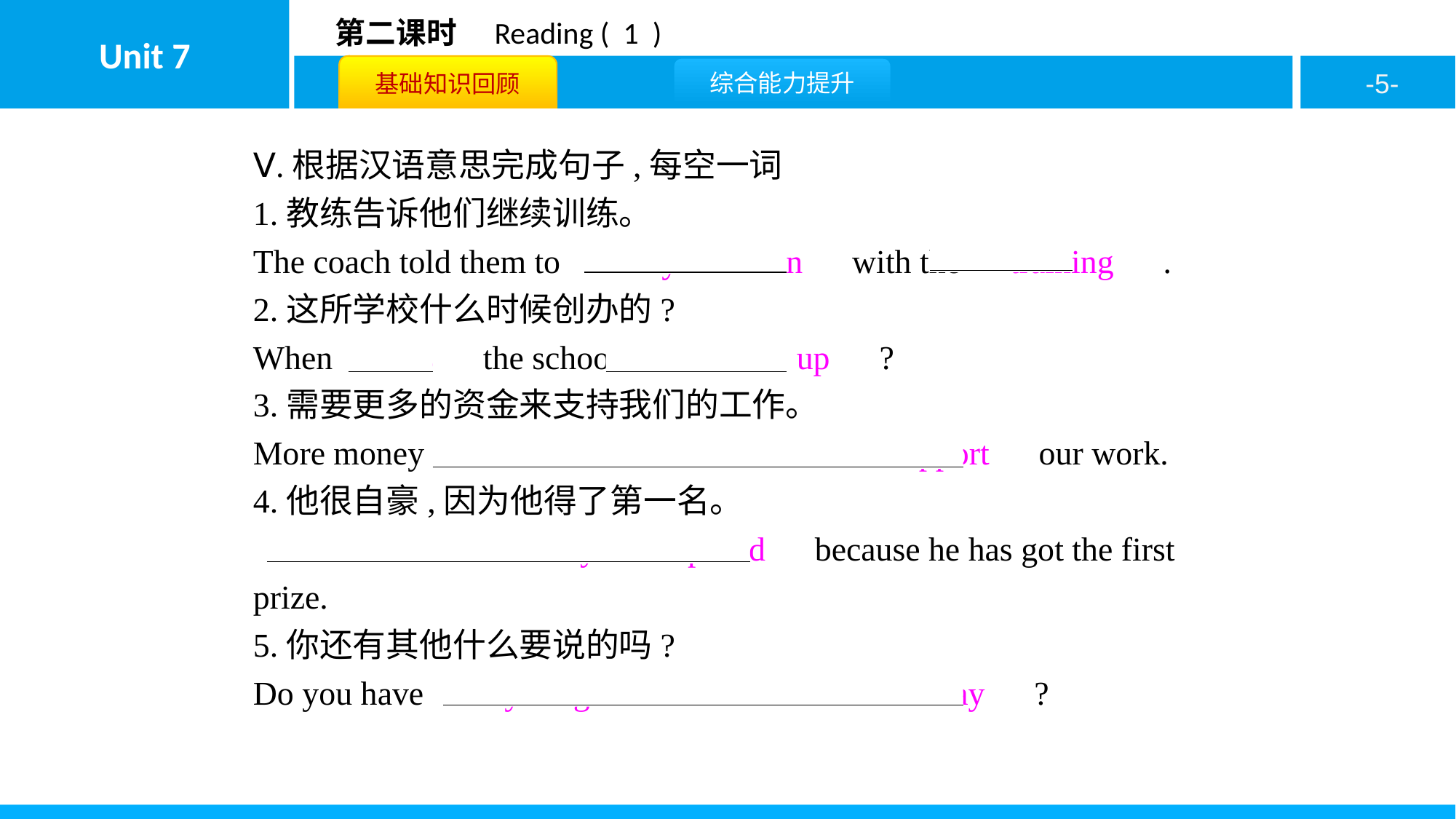

Ⅴ.根据汉语意思完成句子,每空一词
1.教练告诉他们继续训练。
The coach told them to　carry　 　on　with the　training　.
2.这所学校什么时候创办的?
When　was　the school　set　 　up　?
3.需要更多的资金来支持我们的工作。
More money　is　 　needed　 　to　 　support　our work.
4.他很自豪,因为他得了第一名。
　He　 　is　 　very　 　proud　because he has got the first prize.
5.你还有其他什么要说的吗?
Do you have　anything　 　else　 　to　 　say　?